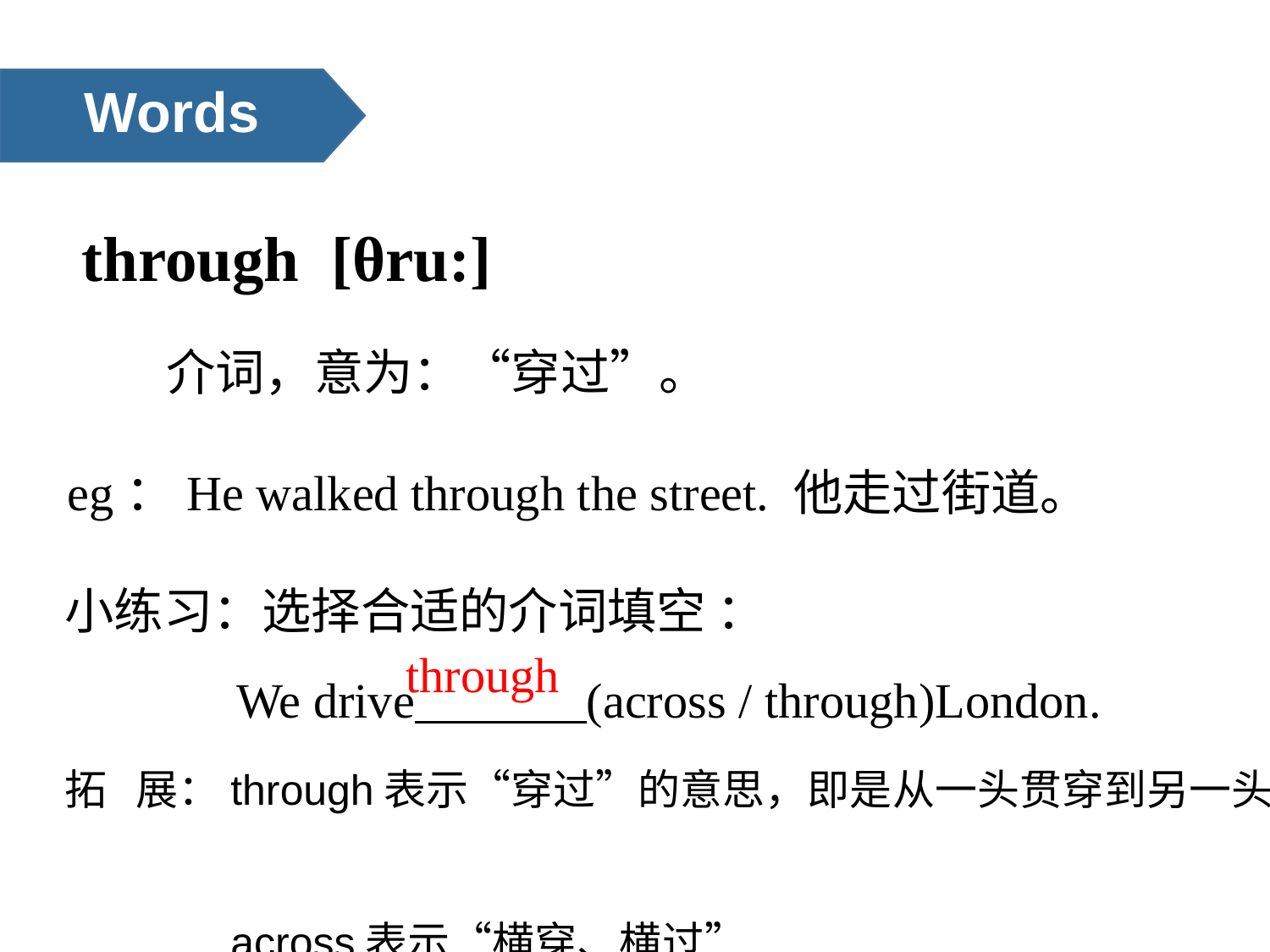

Words
through  [θru:]
介词，意为：“穿过”。
eg：He walked through the street. 他走过街道。
小练习：选择合适的介词填空 ：
              We drive              (across / through)London.
through
拓   展：through表示“穿过”的意思，即是从一头贯穿到另一头。
              across表示“横穿、横过”